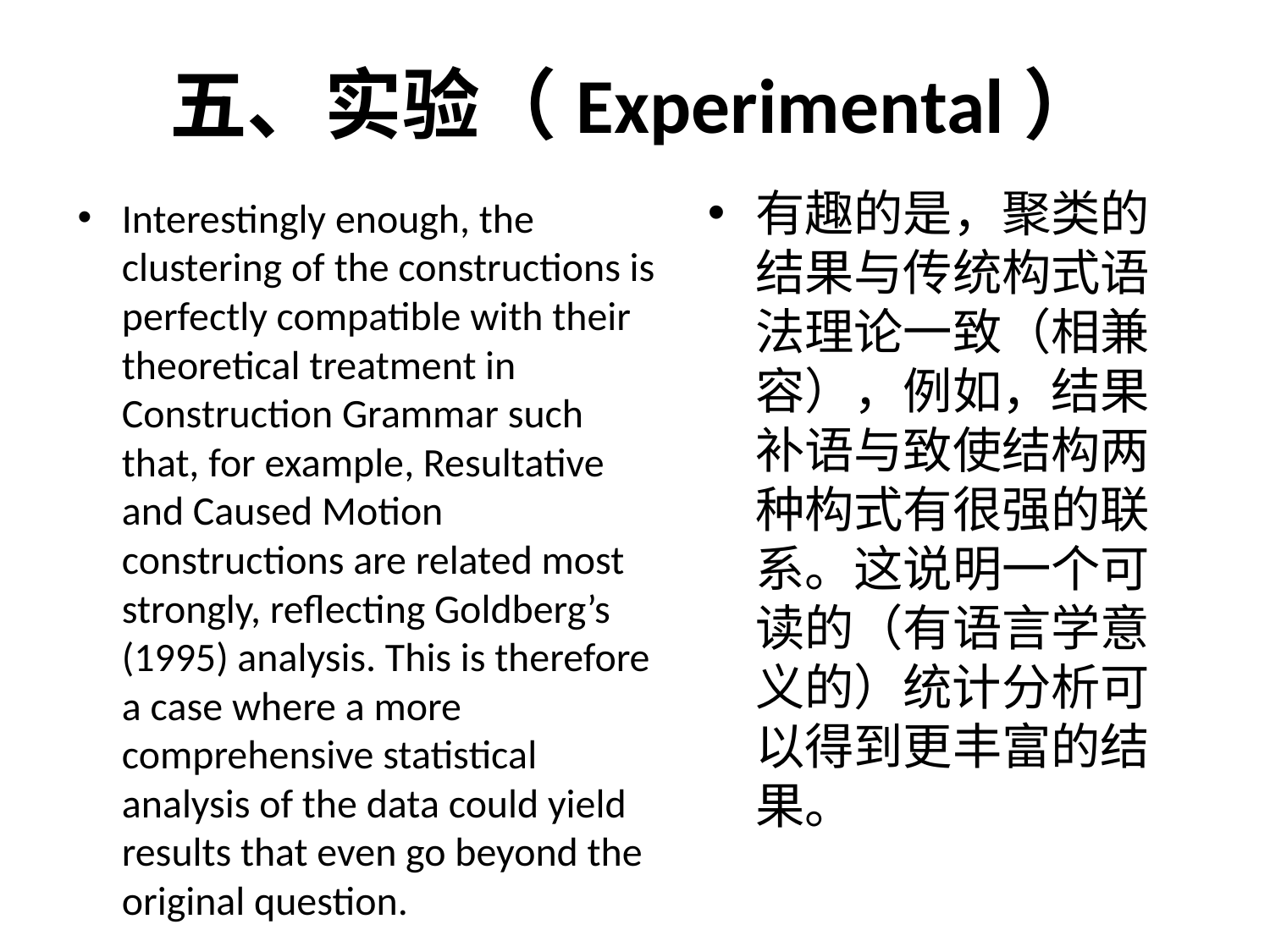

# 五、实验（Experimental）
有趣的是，聚类的结果与传统构式语法理论一致（相兼容），例如，结果补语与致使结构两种构式有很强的联系。这说明一个可读的（有语言学意义的）统计分析可以得到更丰富的结果。
Interestingly enough, the clustering of the constructions is perfectly compatible with their theoretical treatment in Construction Grammar such that, for example, Resultative and Caused Motion constructions are related most strongly, reflecting Goldberg’s (1995) analysis. This is therefore a case where a more comprehensive statistical analysis of the data could yield results that even go beyond the original question.